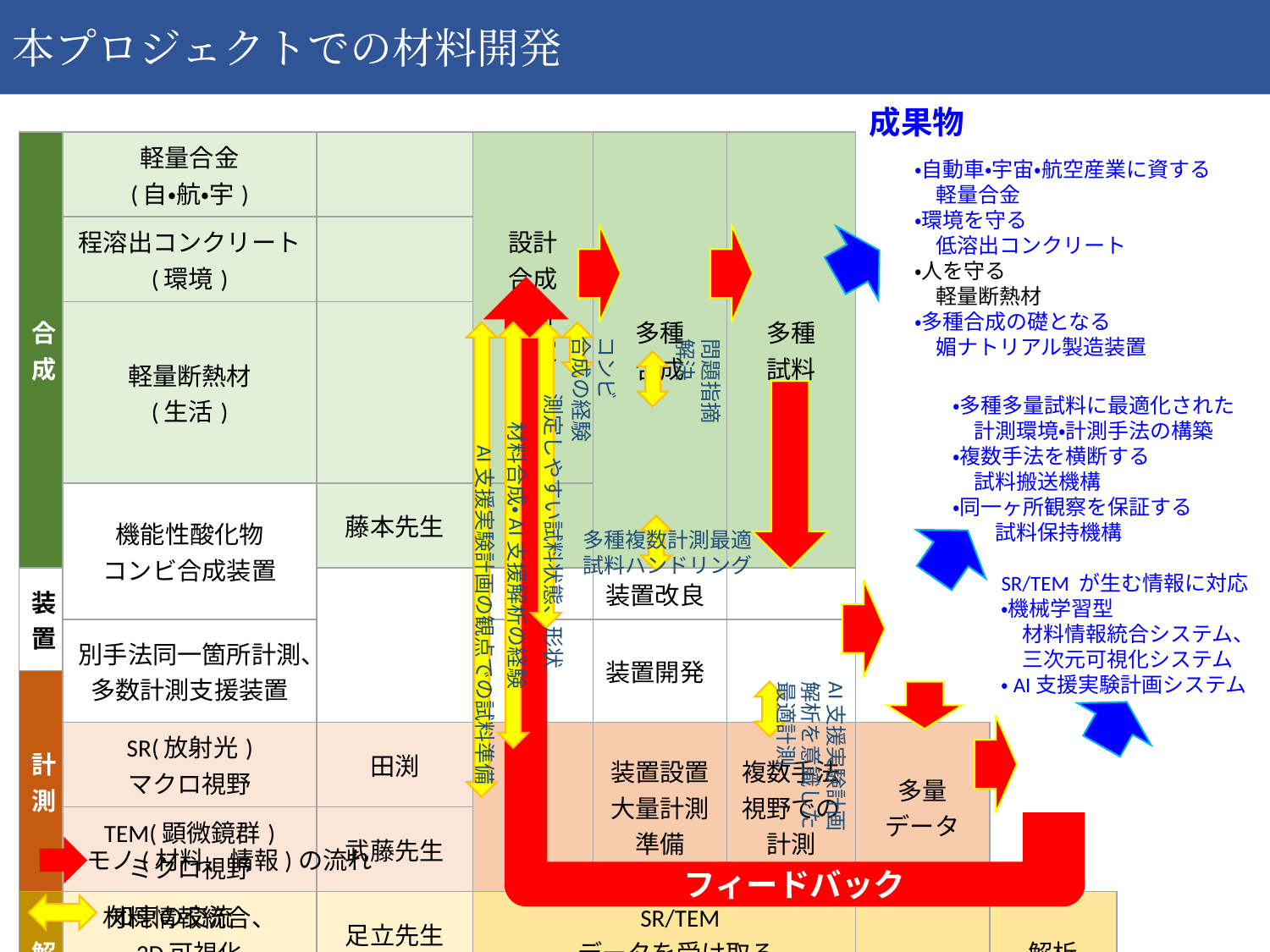

本プロジェクトでの材料開発
成果物
| 合 成 | 軽量合金 (自・航・宇) |  | 設計 合成 方針 決定 | 多種 合成 | 多種 試料 |  |  |
| --- | --- | --- | --- | --- | --- | --- | --- |
|  | 程溶出コンクリート (環境) |  |  |  |  |  |  |
|  | 軽量断熱材 (生活) |  |  |  |  |  |  |
|  | 機能性酸化物 コンビ合成装置 | 藤本先生 |  |  |  |  |  |
| 装 置 |  |  |  | 装置改良 |  |  |  |
|  | 別手法同一箇所計測、 多数計測支援装置 |  |  | 装置開発 |  |  |  |
| 計 測 |  |  |  |  |  |  |  |
|  | SR(放射光) マクロ視野 | 田渕 |  | 装置設置 大量計測 準備 | 複数手法視野での 計測 | 多量 データ |  |
|  | TEM(顕微鏡群) ミクロ視野 | 武藤先生 |  |  |  |  |  |
| 解 析 | 材料情報統合、 3D可視化 | 足立先生 | SR/TEM 　データを受け取る 　インターフェイス、 　最適解析手法開発 |  |  | 解析 | 解析 結果 |
|  | AI支援測定効率向上 | 小野先生 |  |  |  |  |  |
・自動車・宇宙・航空産業に資する
　軽量合金
・環境を守る
　低溶出コンクリート
・人を守る
　軽量断熱材
・多種合成の礎となる
　媚ナトリアル製造装置

問題指摘
解決

コンビ
合成の経験

・多種多量試料に最適化された
　計測環境・計測手法の構築
・複数手法を横断する
　試料搬送機構
・同一ヶ所観察を保証する
　　試料保持機構

測定しやすい試料状態、形状

多種複数計測最適
試料ハンドリング
材料合成・AI支援解析の経験
SR/TEM が生む情報に対応
・機械学習型
　材料情報統合システム、
　三次元可視化システム
・AI支援実験計画システム

AI支援実験計画の観点での試料準備

AI支援実験計画
解析を意識した
最適計測

モノ(材料、情報)の流れ
フィードバック

知恵の交流